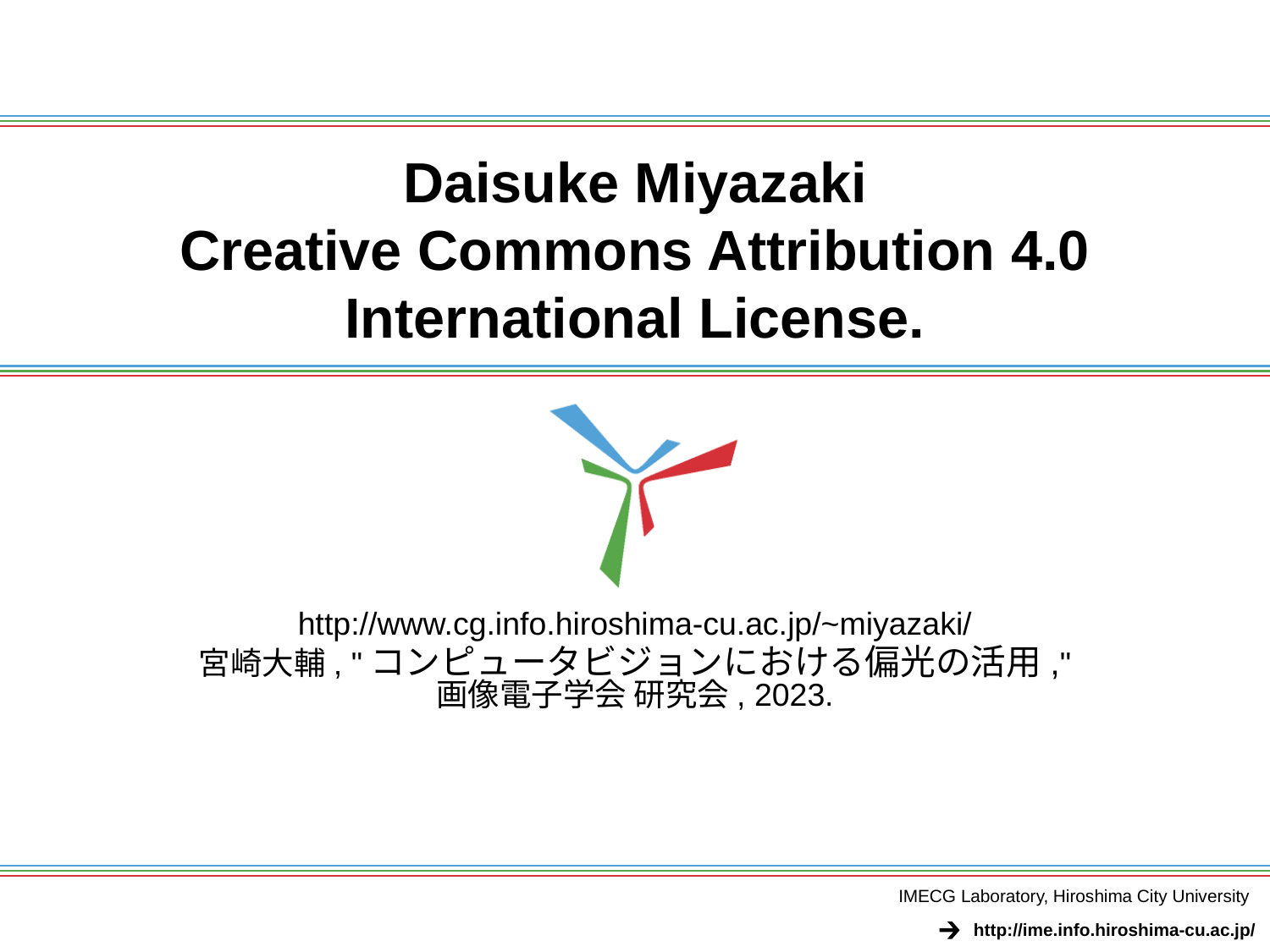

# Daisuke Miyazaki Creative Commons Attribution 4.0 International License.
http://www.cg.info.hiroshima-cu.ac.jp/~miyazaki/
宮崎大輔, "コンピュータビジョンにおける偏光の活用," 画像電子学会 研究会, 2023.